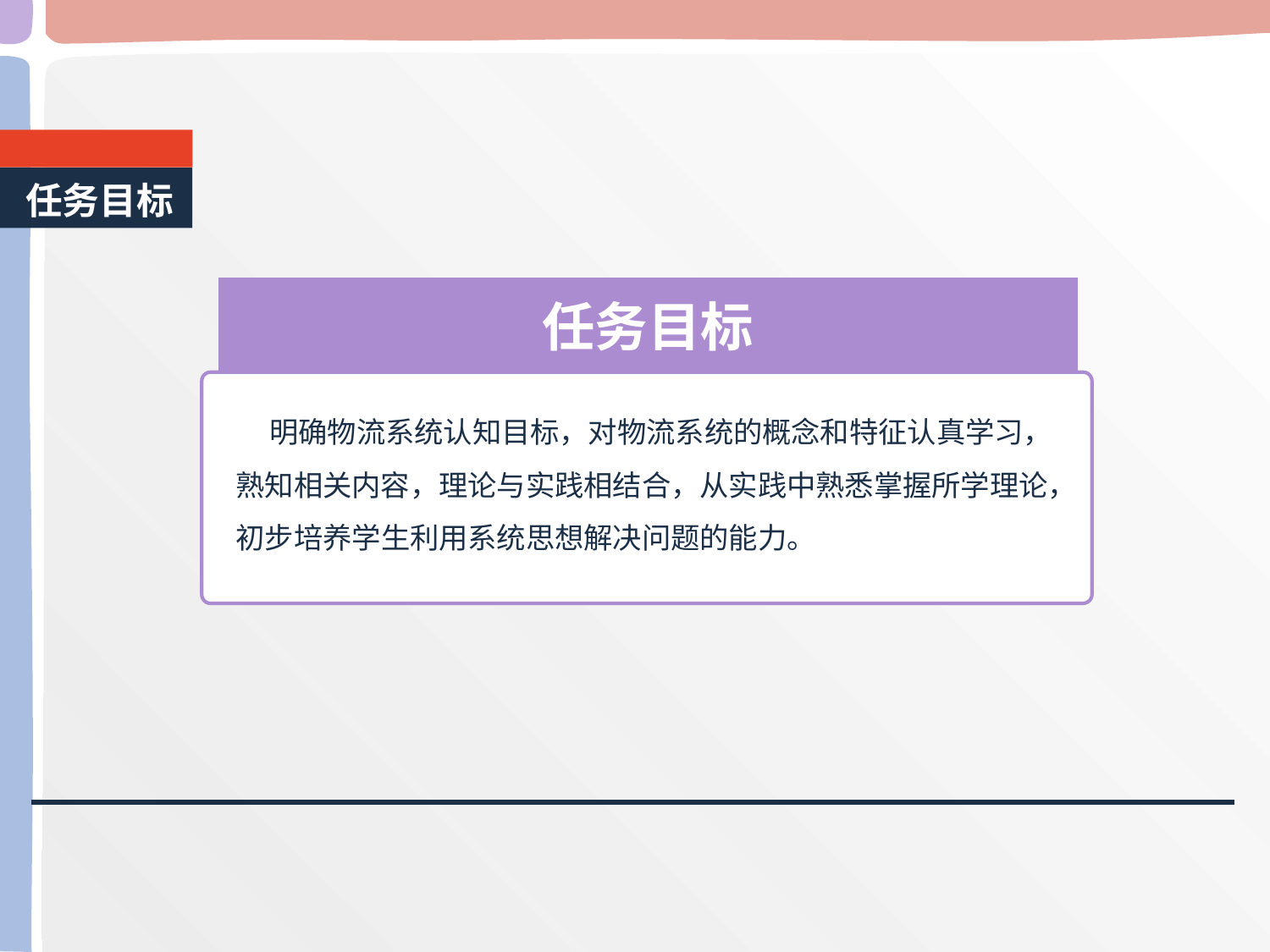

任务目标
任务目标

   明确物流系统认知目标，对物流系统的概念和特征认真学习，熟知相关内容，理论与实践相结合，从实践中熟悉掌握所学理论，初步培养学生利用系统思想解决问题的能力。